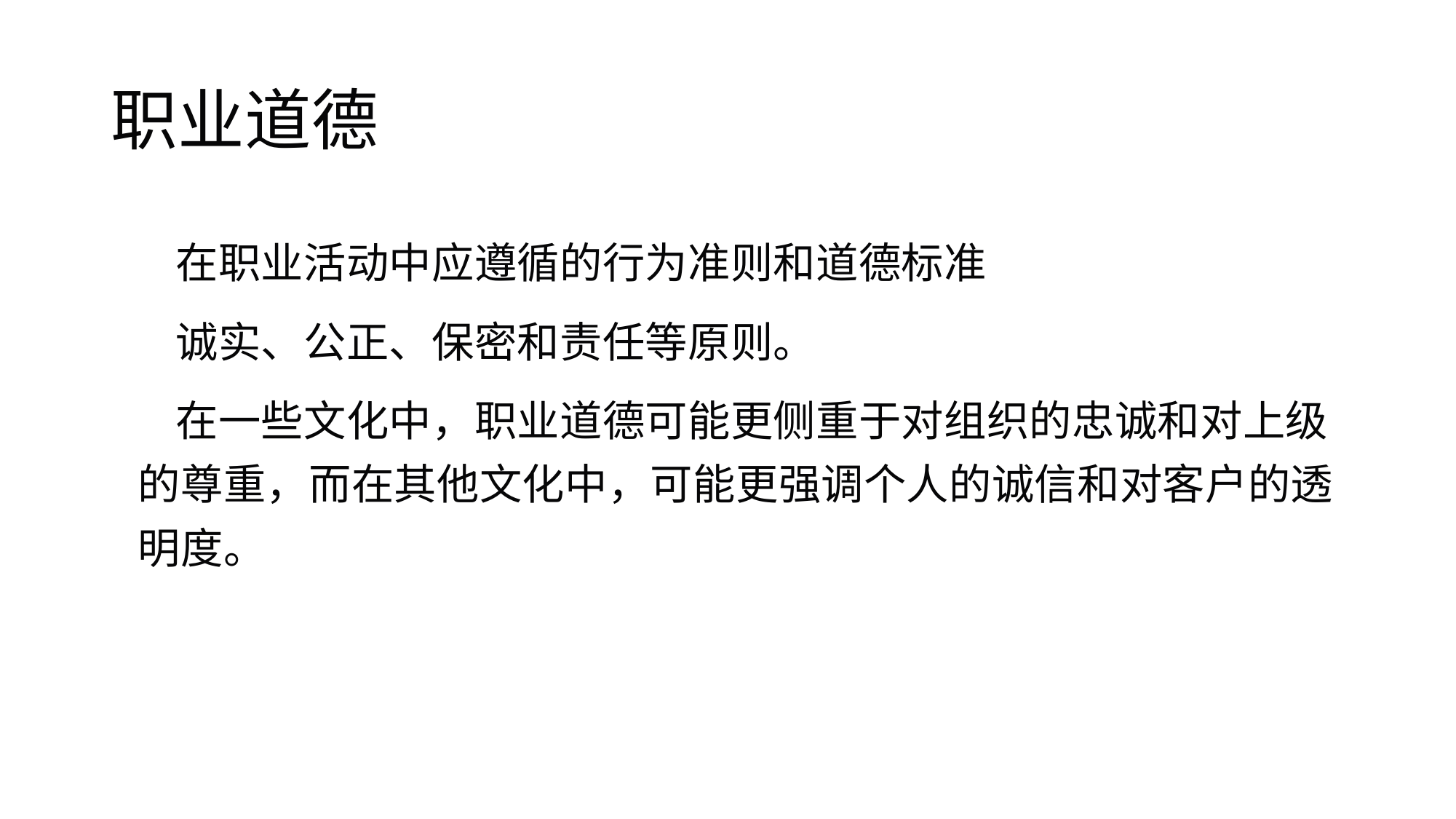

# 职业道德
在职业活动中应遵循的行为准则和道德标准
诚实、公正、保密和责任等原则。
在一些文化中，职业道德可能更侧重于对组织的忠诚和对上级的尊重，而在其他文化中，可能更强调个人的诚信和对客户的透明度。